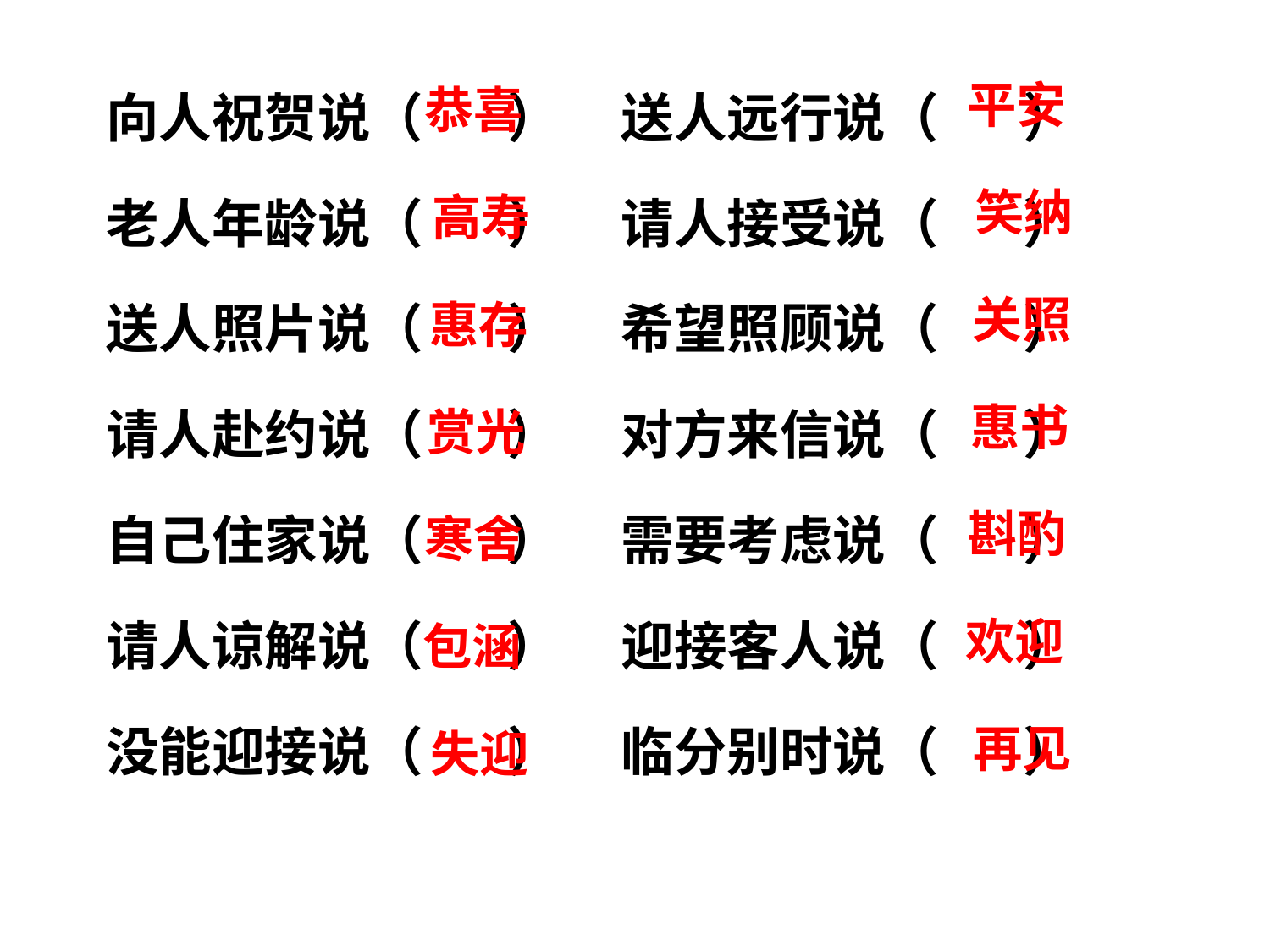

向人祝贺说（       ）     送人远行说（       ）
老人年龄说（       ）     请人接受说（       ）
送人照片说（       ）     希望照顾说（       ）
请人赴约说（       ）     对方来信说（       ）
自己住家说（       ）     需要考虑说（       ）
请人谅解说（       ）     迎接客人说（       ）
没能迎接说（       ）     临分别时说（       ）
平安
恭喜
笑纳
高寿
关照
惠存
惠书
赏光
斟酌
寒舍
欢迎
包涵
再见
失迎